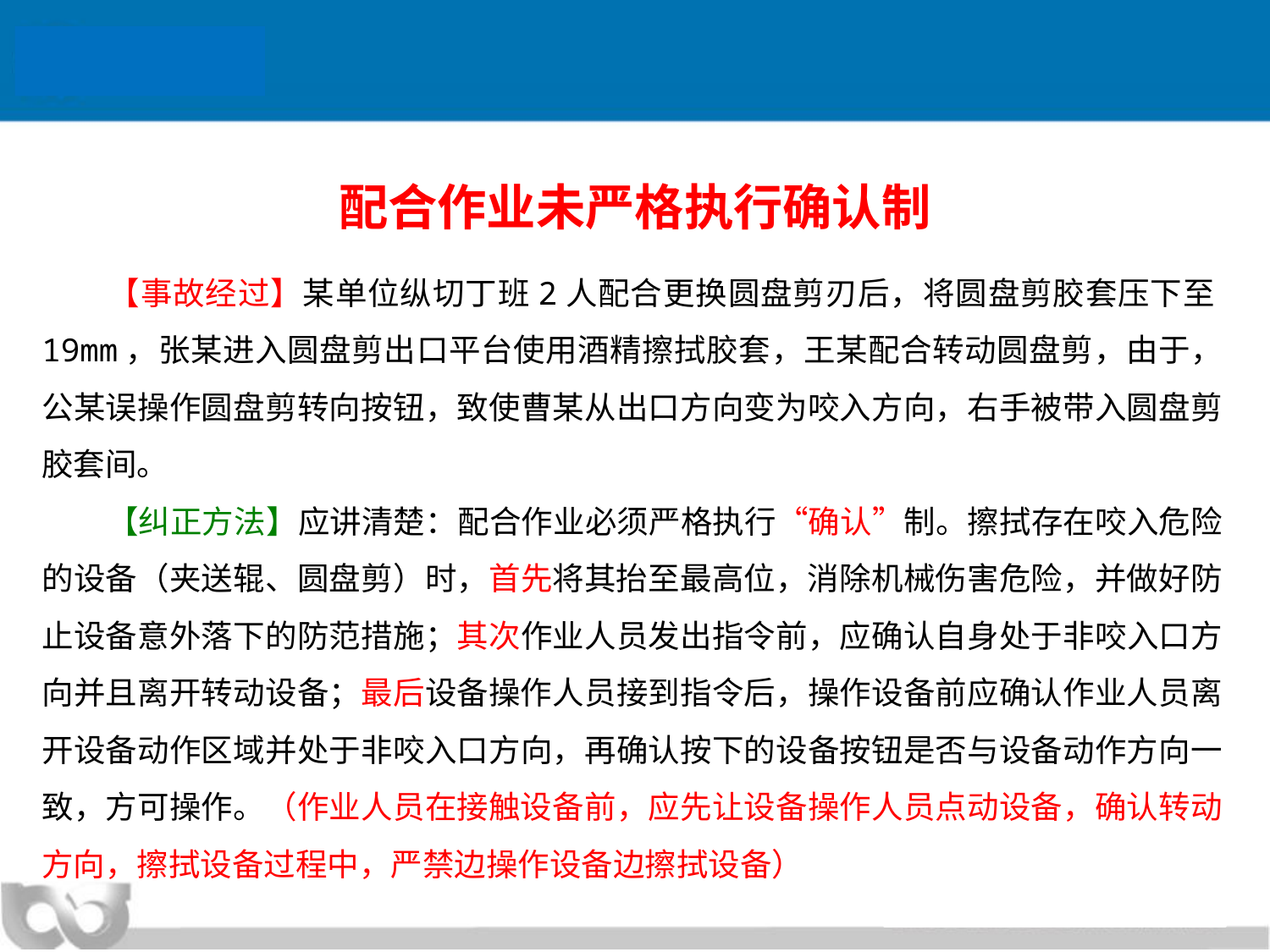

# 配合作业未严格执行确认制
 【事故经过】某单位纵切丁班2人配合更换圆盘剪刃后，将圆盘剪胶套压下至19mm，张某进入圆盘剪出口平台使用酒精擦拭胶套，王某配合转动圆盘剪，由于，公某误操作圆盘剪转向按钮，致使曹某从出口方向变为咬入方向，右手被带入圆盘剪胶套间。
 【纠正方法】应讲清楚：配合作业必须严格执行“确认”制。擦拭存在咬入危险的设备（夹送辊、圆盘剪）时，首先将其抬至最高位，消除机械伤害危险，并做好防止设备意外落下的防范措施；其次作业人员发出指令前，应确认自身处于非咬入口方向并且离开转动设备；最后设备操作人员接到指令后，操作设备前应确认作业人员离开设备动作区域并处于非咬入口方向，再确认按下的设备按钮是否与设备动作方向一致，方可操作。（作业人员在接触设备前，应先让设备操作人员点动设备，确认转动方向，擦拭设备过程中，严禁边操作设备边擦拭设备）